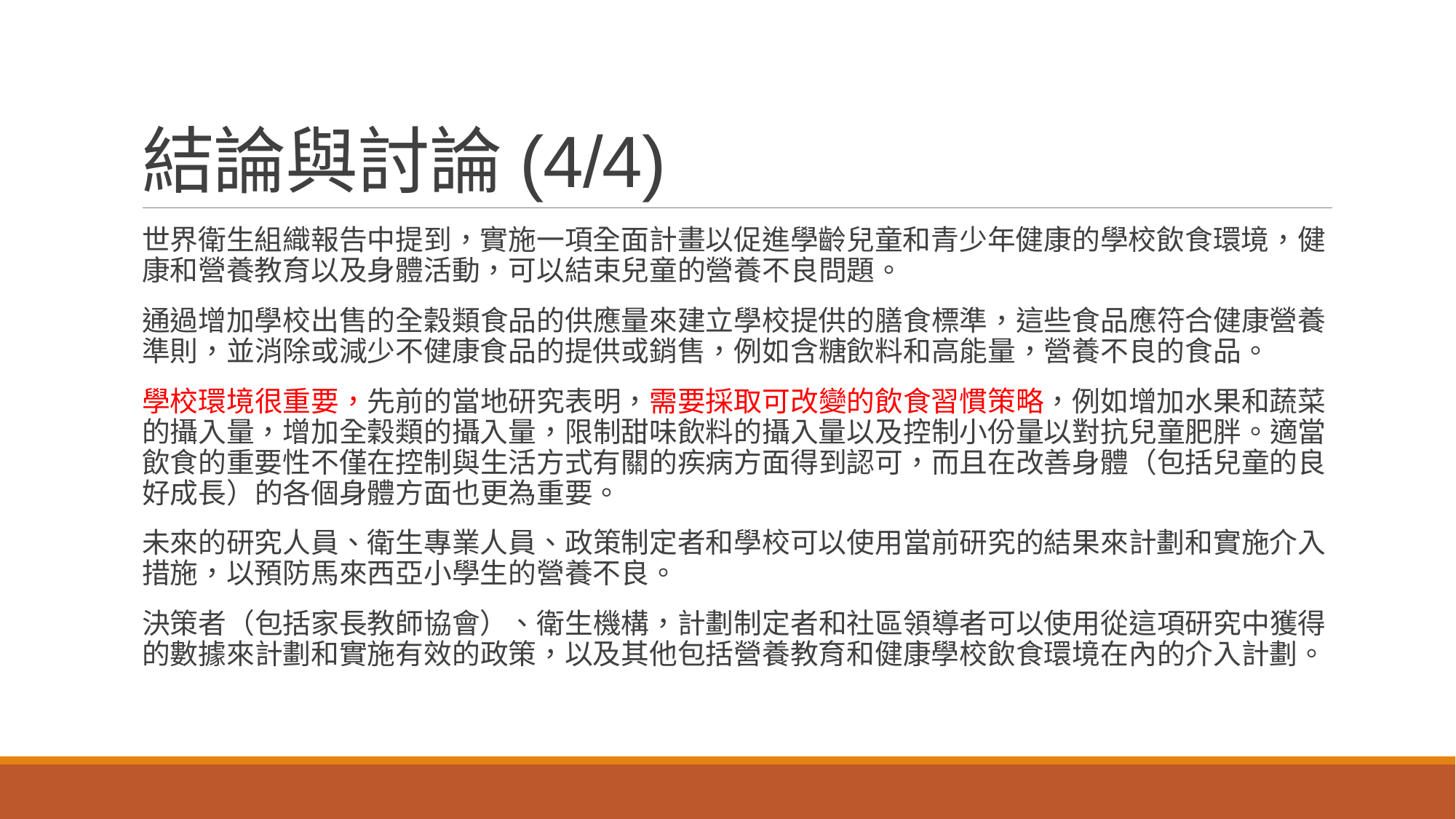

# 結論與討論(4/4)
世界衛生組織報告中提到，實施一項全面計畫以促進學齡兒童和青少年健康的學校飲食環境，健康和營養教育以及身體活動，可以結束兒童的營養不良問題。
通過增加學校出售的全穀類食品的供應量來建立學校提供的膳食標準，這些食品應符合健康營養準則，並消除或減少不健康食品的提供或銷售，例如含糖飲料和高能量，營養不良的食品。
學校環境很重要，先前的當地研究表明，需要採取可改變的飲食習慣策略，例如增加水果和蔬菜的攝入量，增加全穀類的攝入量，限制甜味飲料的攝入量以及控制小份量以對抗兒童肥胖。適當飲食的重要性不僅在控制與生活方式有關的疾病方面得到認可，而且在改善身體（包括兒童的良好成長）的各個身體方面也更為重要。
未來的研究人員、衛生專業人員、政策制定者和學校可以使用當前研究的結果來計劃和實施介入措施，以預防馬來西亞小學生的營養不良。
決策者（包括家長教師協會）、衛生機構，計劃制定者和社區領導者可以使用從這項研究中獲得的數據來計劃和實施有效的政策，以及其他包括營養教育和健康學校飲食環境在內的介入計劃。